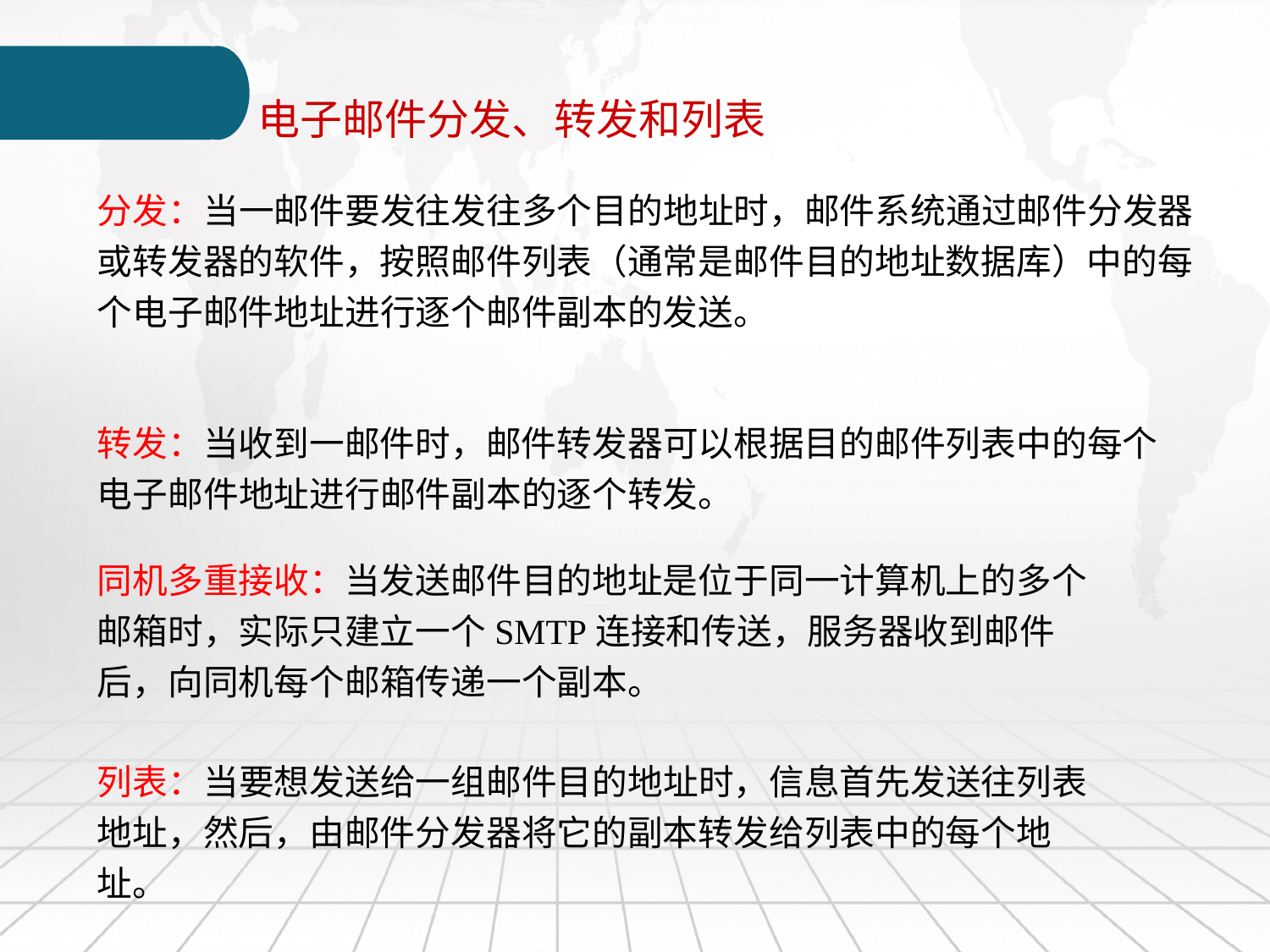

电子邮件分发、转发和列表
分发：当一邮件要发往发往多个目的地址时，邮件系统通过邮件分发器或转发器的软件，按照邮件列表（通常是邮件目的地址数据库）中的每个电子邮件地址进行逐个邮件副本的发送。
转发：当收到一邮件时，邮件转发器可以根据目的邮件列表中的每个电子邮件地址进行邮件副本的逐个转发。
同机多重接收：当发送邮件目的地址是位于同一计算机上的多个邮箱时，实际只建立一个SMTP连接和传送，服务器收到邮件后，向同机每个邮箱传递一个副本。
列表：当要想发送给一组邮件目的地址时，信息首先发送往列表地址，然后，由邮件分发器将它的副本转发给列表中的每个地址。